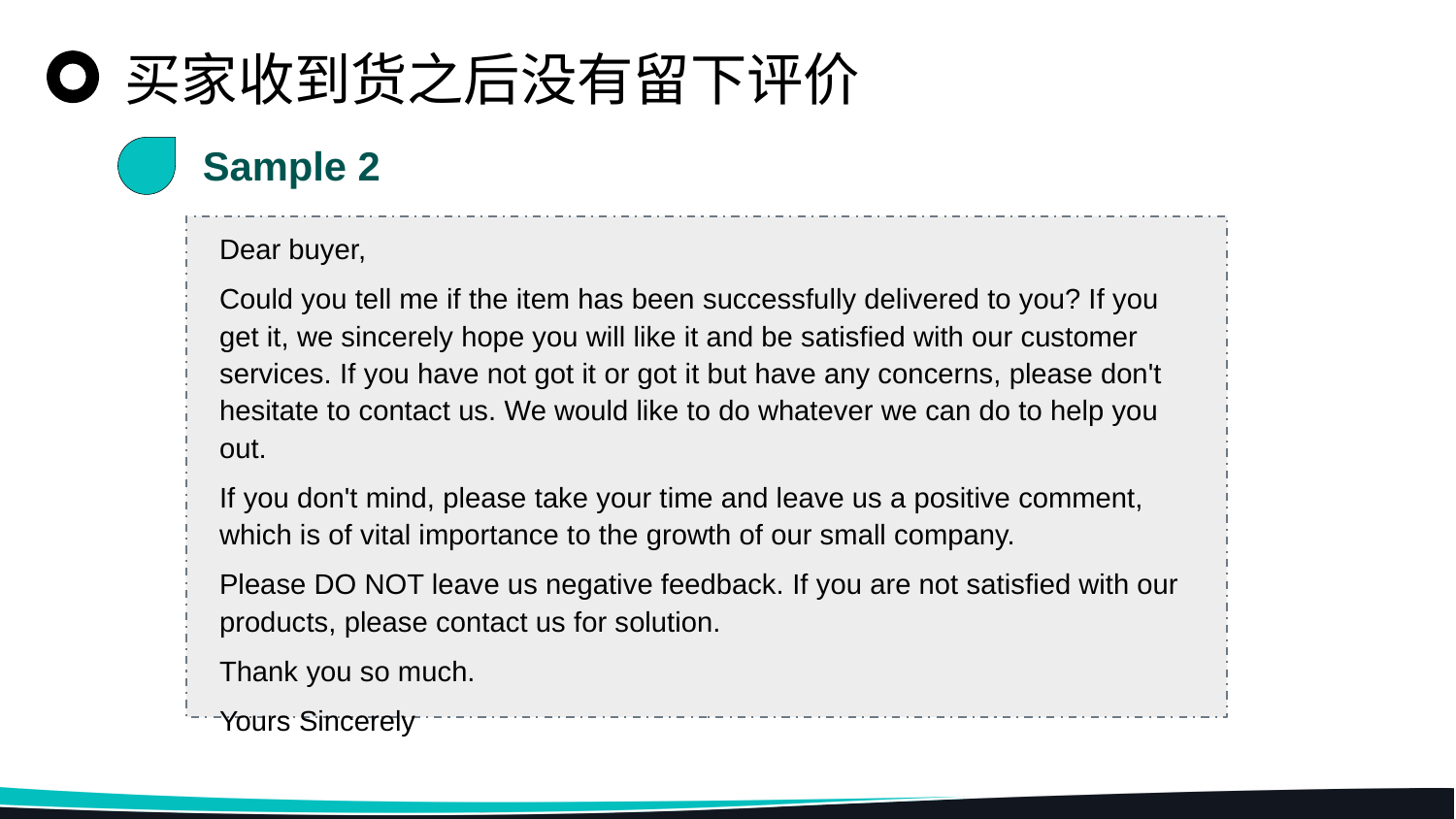

买家收到货之后没有留下评价
Sample 2

Dear buyer,
Could you tell me if the item has been successfully delivered to you? If you get it, we sincerely hope you will like it and be satisfied with our customer services. If you have not got it or got it but have any concerns, please don't hesitate to contact us. We would like to do whatever we can do to help you out.
If you don't mind, please take your time and leave us a positive comment, which is of vital importance to the growth of our small company.
Please DO NOT leave us negative feedback. If you are not satisfied with our products, please contact us for solution.
Thank you so much.
Yours Sincerely